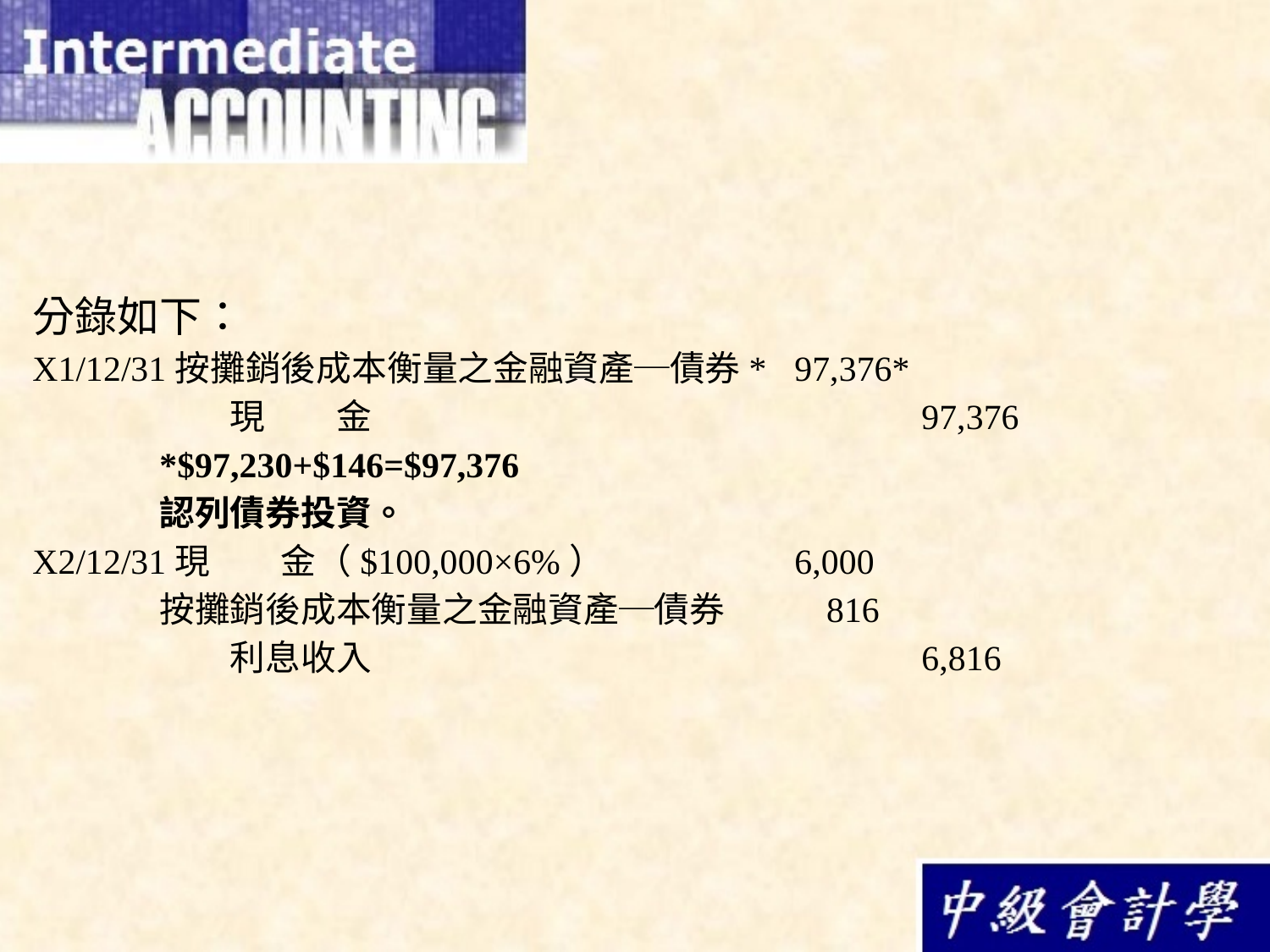

分錄如下：
X1/12/31按攤銷後成本衡量之金融資產─債券*	97,376*
	　　現　　金					97,376
	*$97,230+$146=$97,376
	認列債券投資。
X2/12/31現　　金（$100,000×6%）		6,000
	按攤銷後成本衡量之金融資產─債券	   816
	　　利息收入					6,816